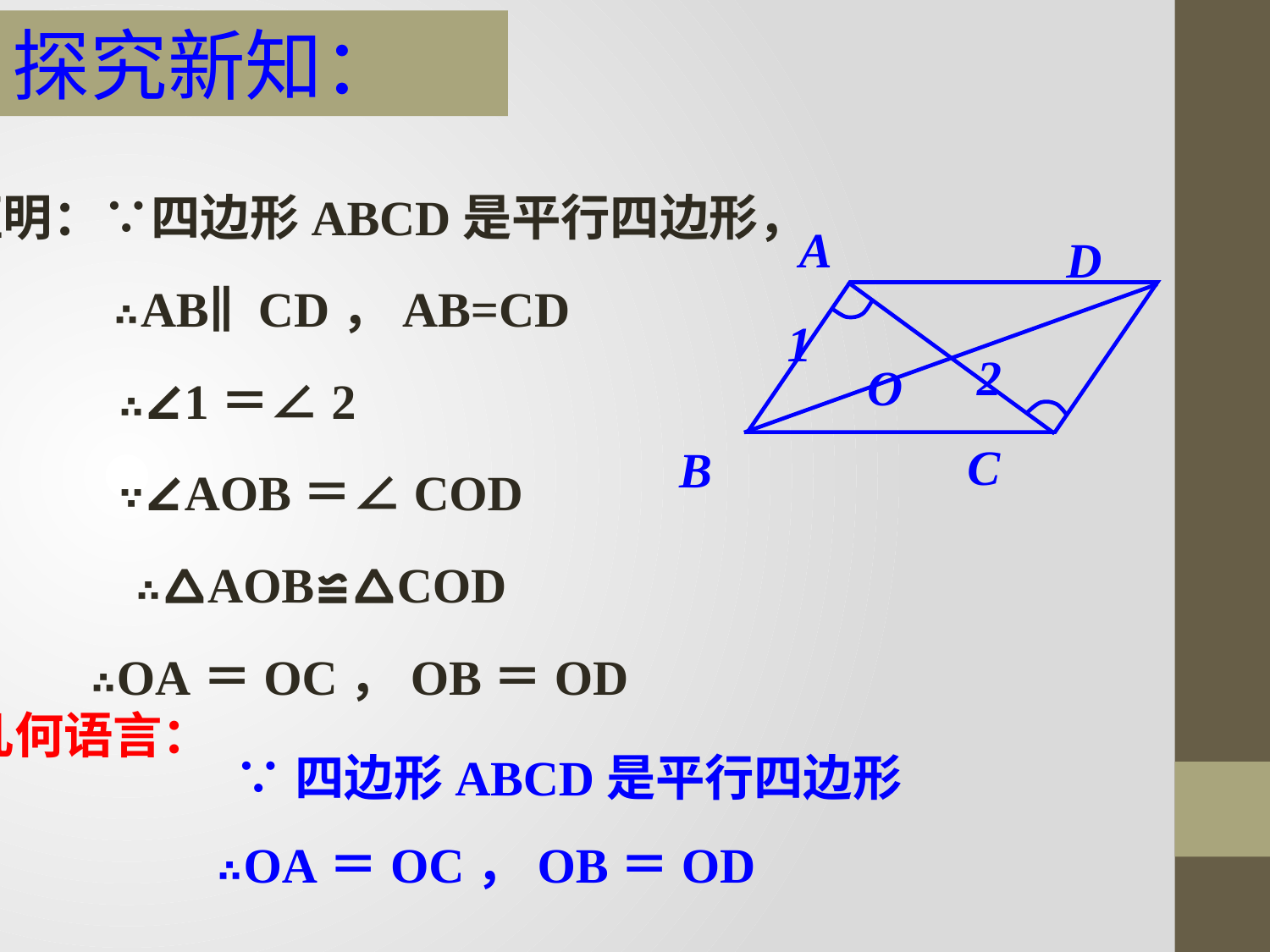

探究新知：
证明：∵四边形ABCD是平行四边形，
A
D
∴AB∥CD，AB=CD

1
2
O
∴∠1＝∠2

C
B
∵∠AOB＝∠COD
∴△AOB≌△COD
∴OA＝OC，OB＝OD
几何语言：
∵四边形ABCD是平行四边形
∴OA＝OC，OB＝OD